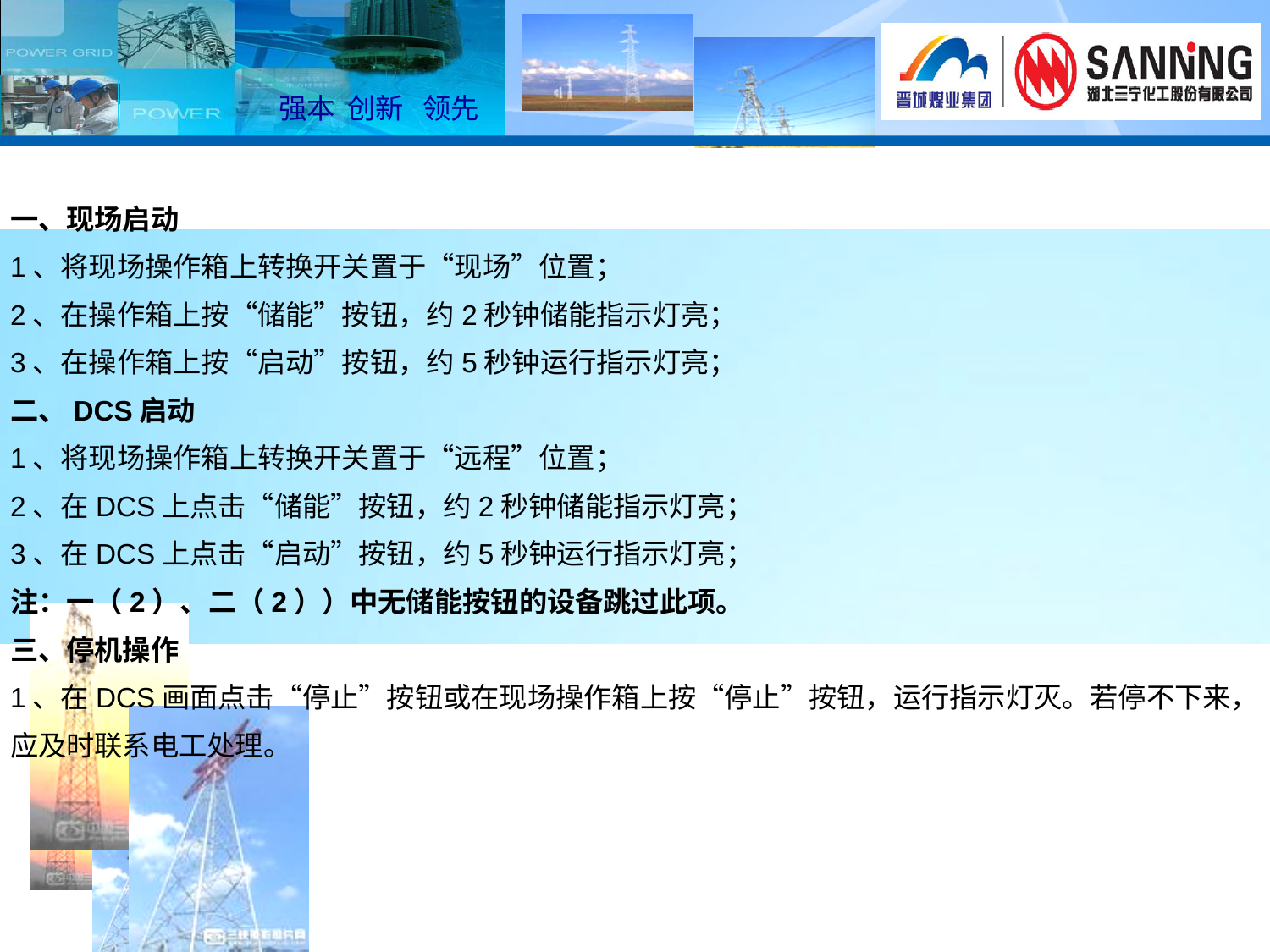

一、现场启动
1、将现场操作箱上转换开关置于“现场”位置；
2、在操作箱上按“储能”按钮，约2秒钟储能指示灯亮；
3、在操作箱上按“启动”按钮，约5秒钟运行指示灯亮；
二、DCS启动
1、将现场操作箱上转换开关置于“远程”位置；
2、在DCS上点击“储能”按钮，约2秒钟储能指示灯亮；
3、在DCS上点击“启动”按钮，约5秒钟运行指示灯亮；
注：一（2）、二（2））中无储能按钮的设备跳过此项。
三、停机操作
1、在DCS画面点击“停止”按钮或在现场操作箱上按“停止”按钮，运行指示灯灭。若停不下来，
应及时联系电工处理。